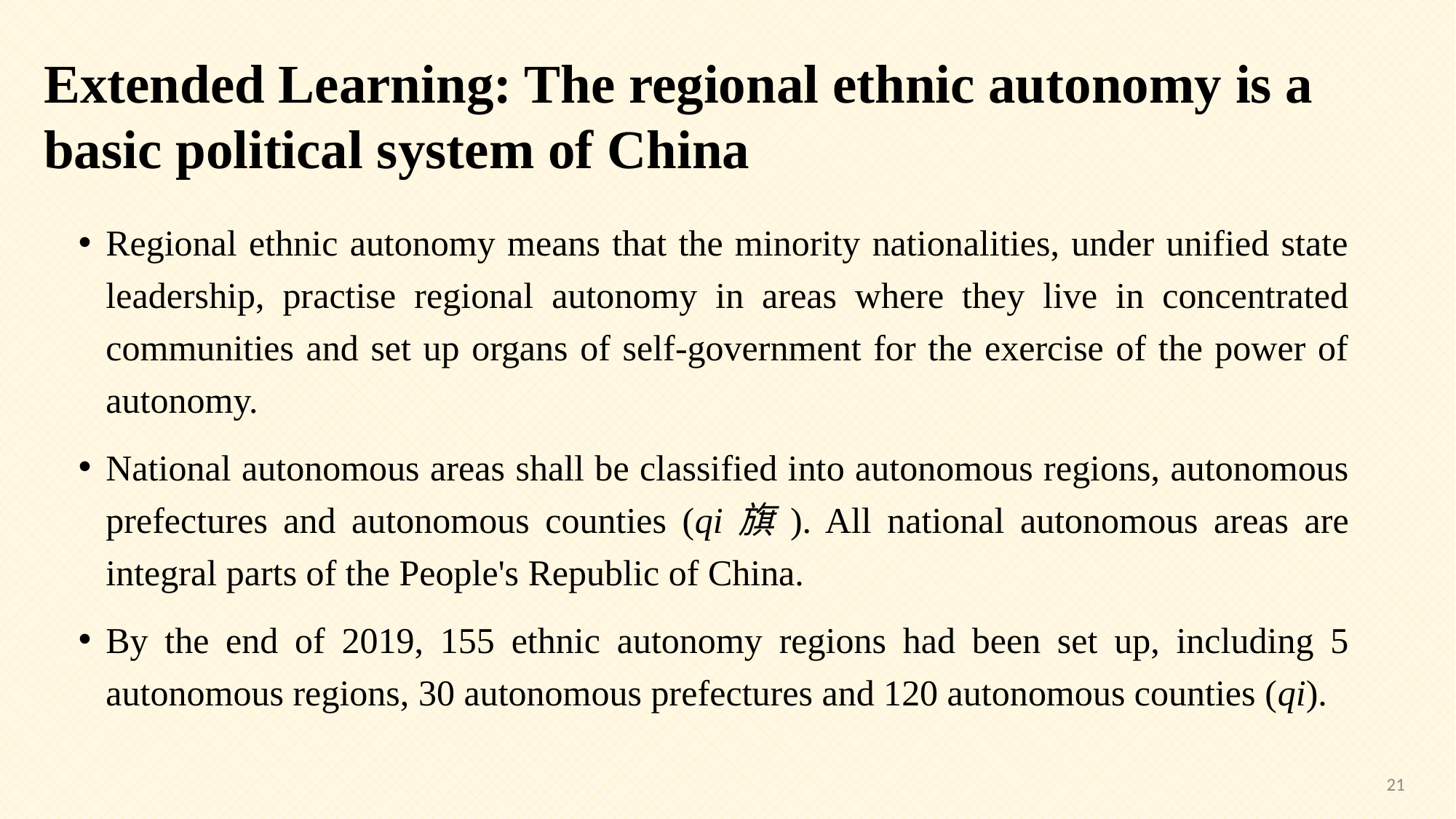

Extended Learning: The regional ethnic autonomy is a basic political system of China

Regional ethnic autonomy means that the minority nationalities, under unified state leadership, practise regional autonomy in areas where they live in concentrated communities and set up organs of self-government for the exercise of the power of autonomy.
National autonomous areas shall be classified into autonomous regions, autonomous prefectures and autonomous counties (qi旗). All national autonomous areas are integral parts of the People's Republic of China.
By the end of 2019, 155 ethnic autonomy regions had been set up, including 5 autonomous regions, 30 autonomous prefectures and 120 autonomous counties (qi).
21